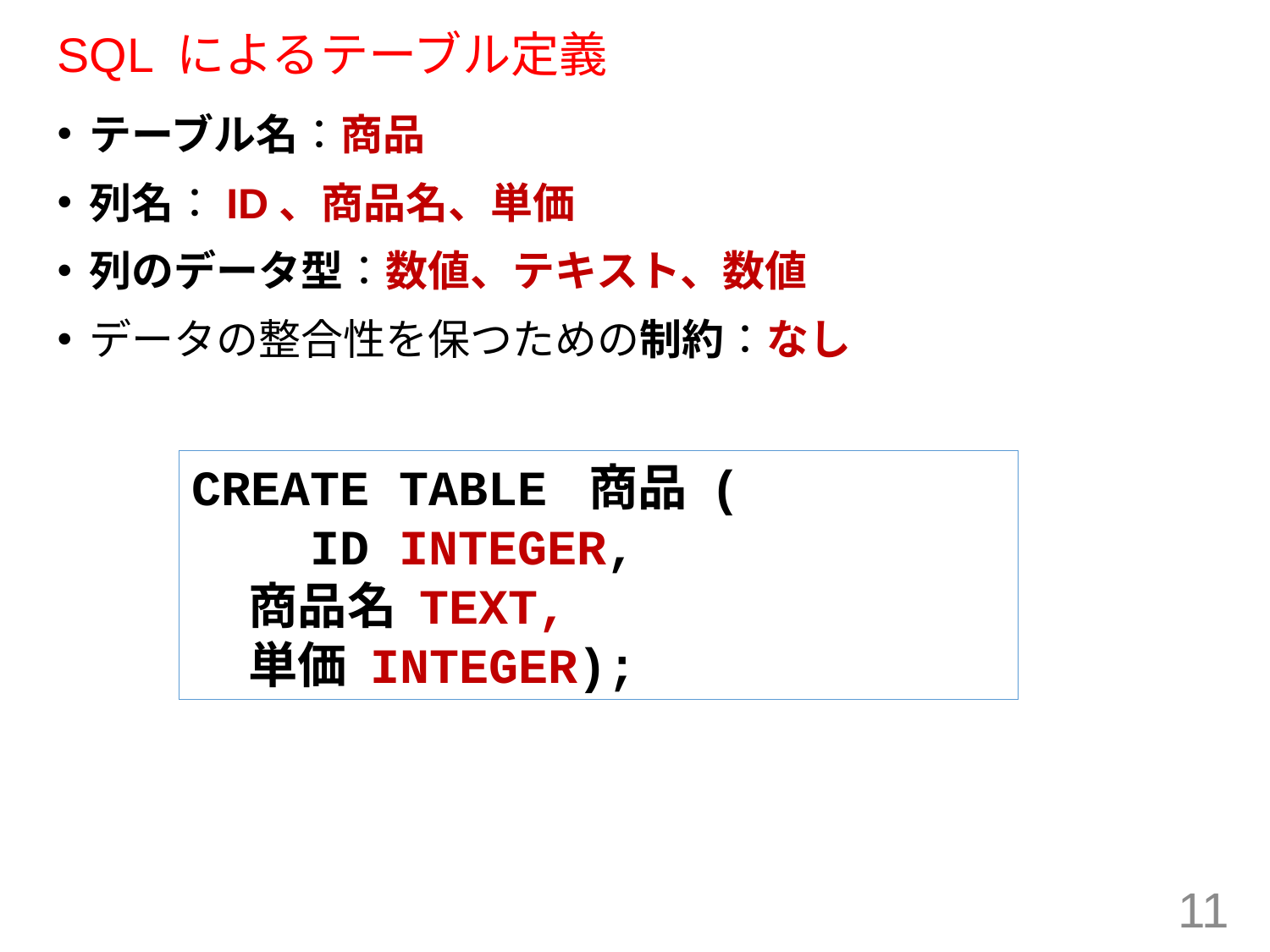

# SQL によるテーブル定義
テーブル名：商品
列名：ID、商品名、単価
列のデータ型：数値、テキスト、数値
データの整合性を保つための制約：なし

CREATE TABLE 商品 (
    ID INTEGER,
    商品名 TEXT,
    単価 INTEGER);
11